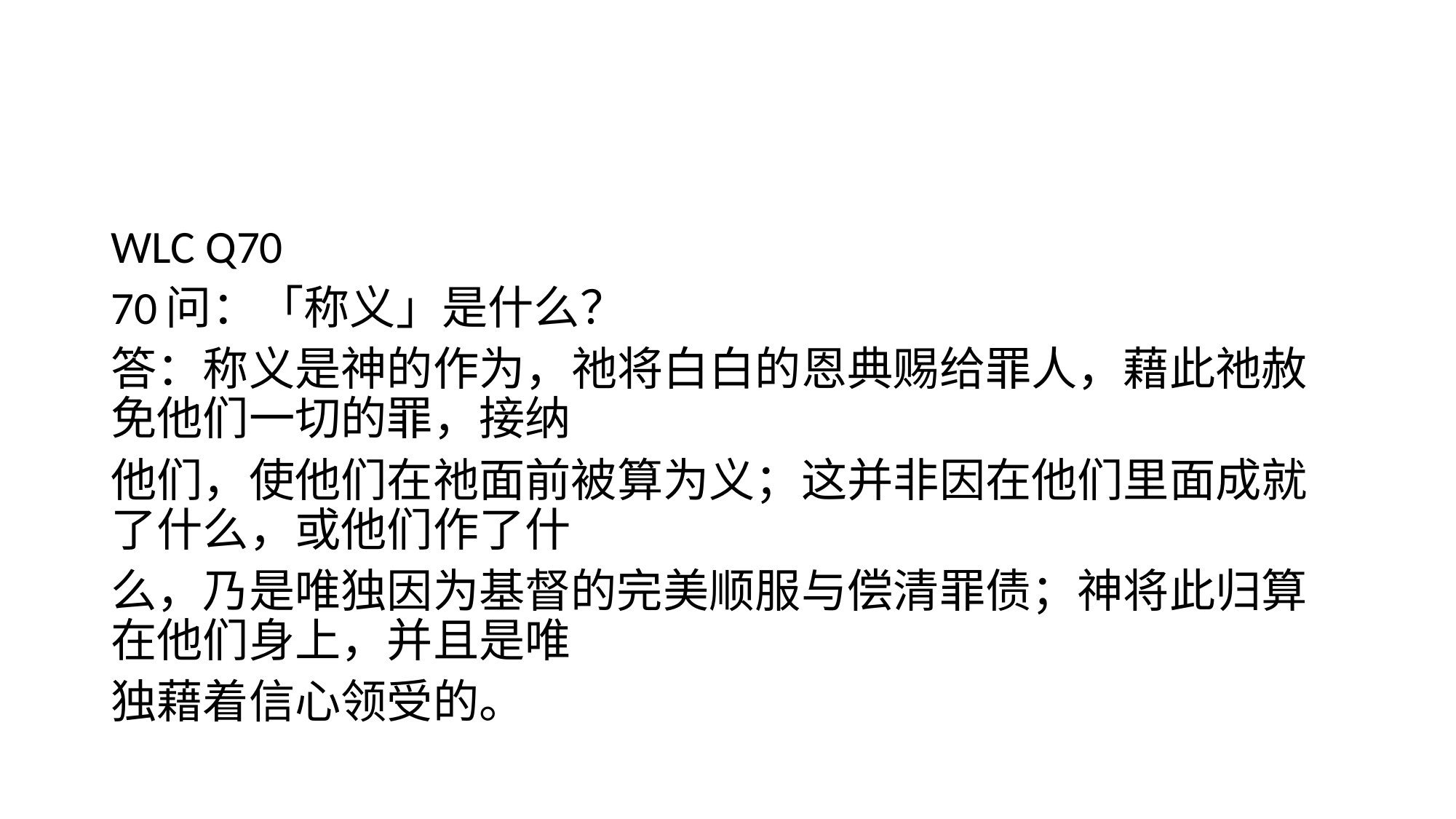

#
WLC Q70
70问：「称义」是什么？
答：称义是神的作为，祂将白白的恩典赐给罪人，藉此祂赦免他们一切的罪，接纳
他们，使他们在祂面前被算为义；这并非因在他们里面成就了什么，或他们作了什
么，乃是唯独因为基督的完美顺服与偿清罪债；神将此归算在他们身上，并且是唯
独藉着信心领受的。